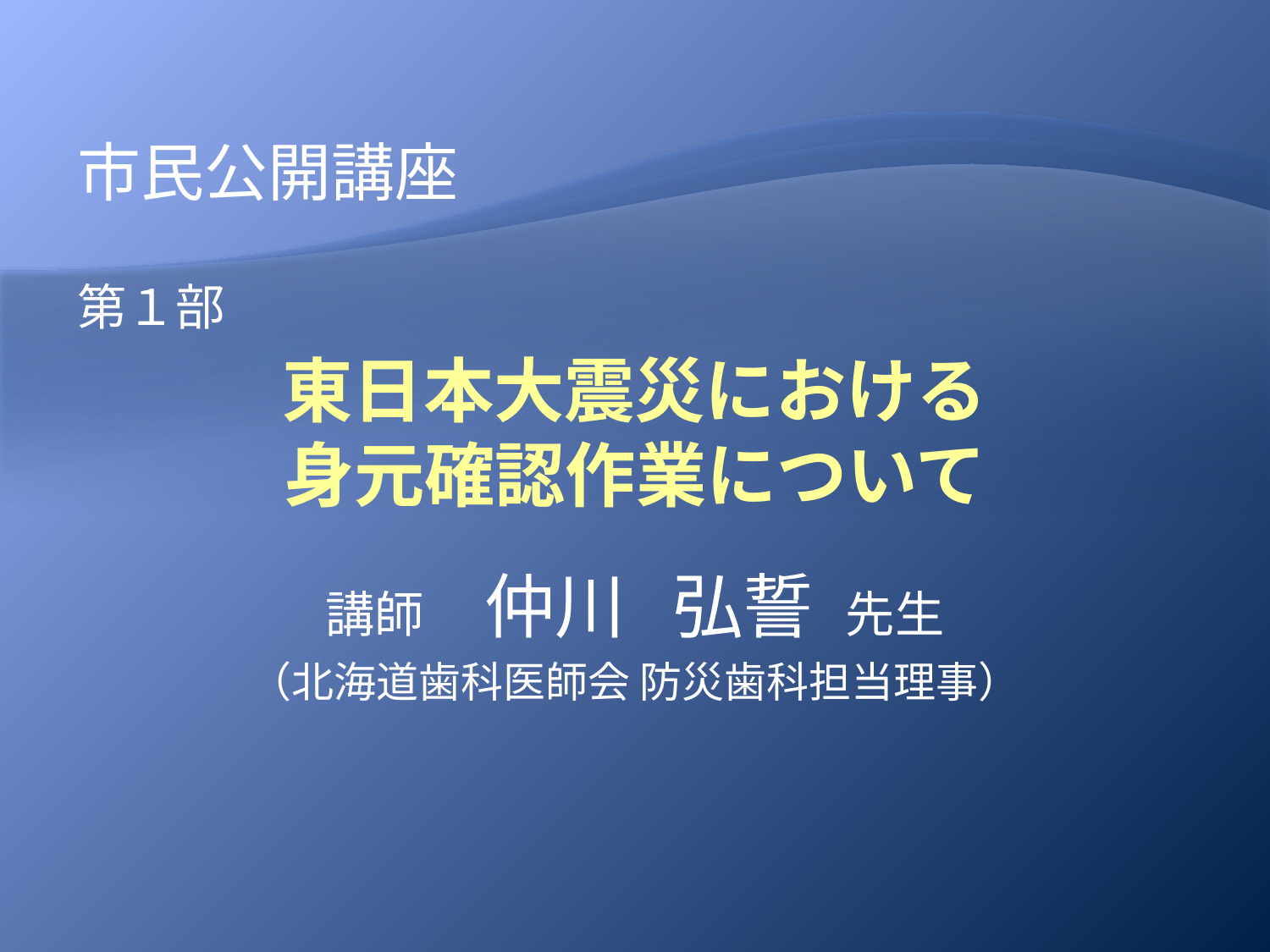

市民公開講座

第１部
# 東日本大震災における 身元確認作業について
講師　 仲川   弘誓  先生
（北海道歯科医師会 防災歯科担当理事）